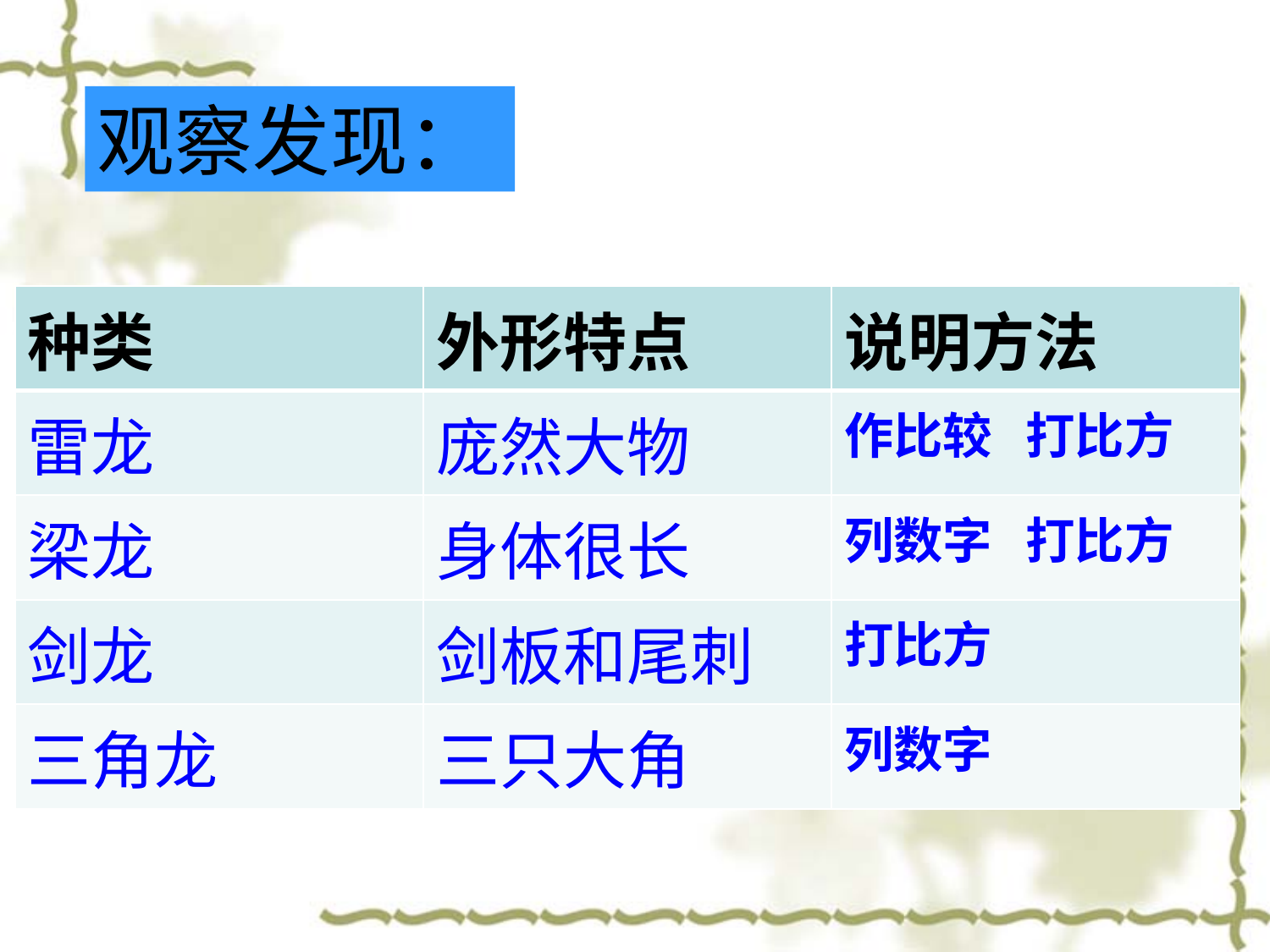

观察发现：
| 种类 | 外形特点 | 说明方法 |
| --- | --- | --- |
| 雷龙 | 庞然大物 | 作比较 打比方 |
| 梁龙 | 身体很长 | 列数字 打比方 |
| 剑龙 | 剑板和尾刺 | 打比方 |
| 三角龙 | 三只大角 | 列数字 |